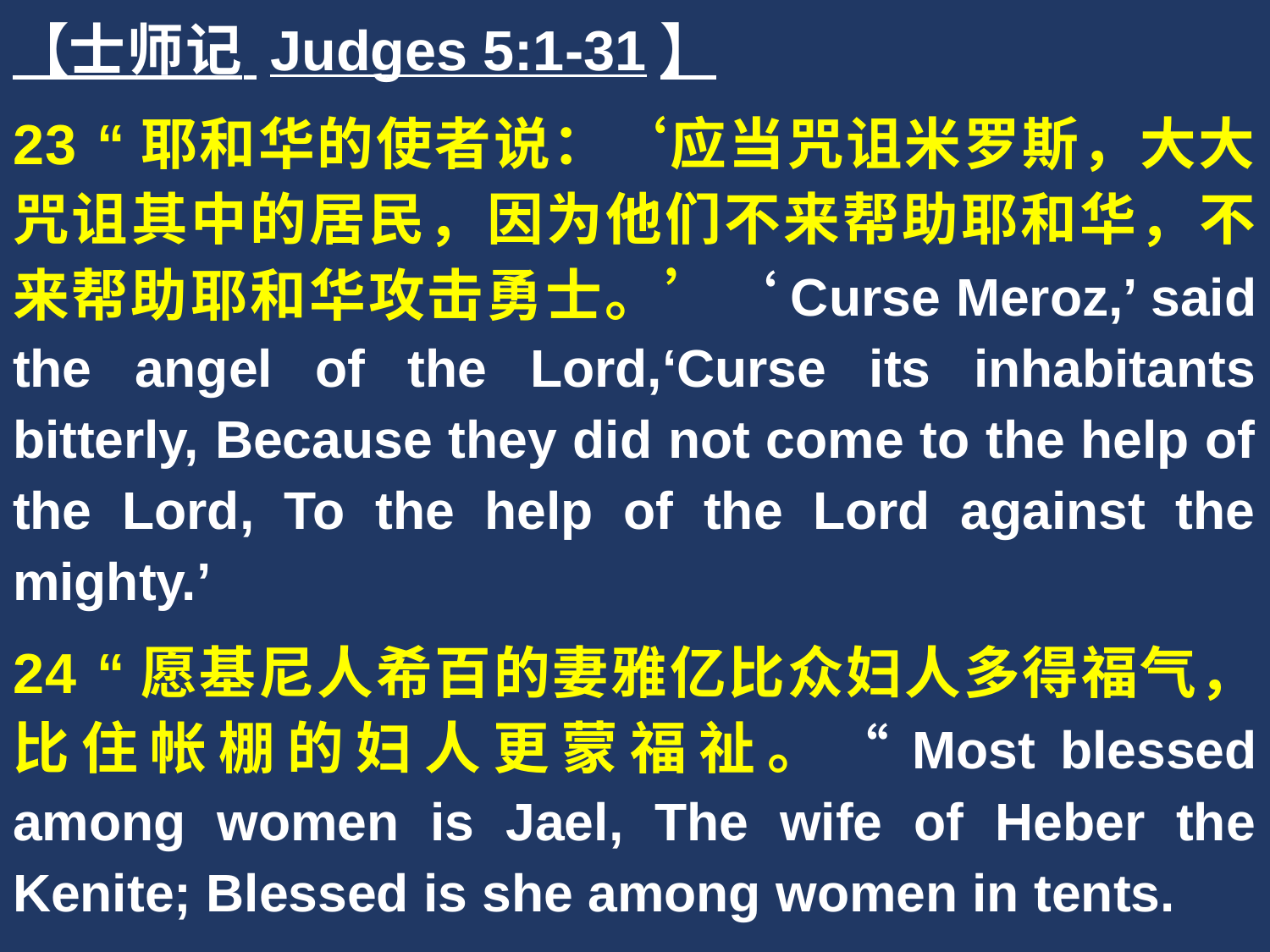

【士师记 Judges 5:1-31】
23 “耶和华的使者说：‘应当咒诅米罗斯，大大咒诅其中的居民，因为他们不来帮助耶和华，不来帮助耶和华攻击勇士。’‘Curse Meroz,’ said the angel of the Lord,‘Curse its inhabitants bitterly, Because they did not come to the help of the Lord, To the help of the Lord against the mighty.’
24 “愿基尼人希百的妻雅亿比众妇人多得福气，比住帐棚的妇人更蒙福祉。“Most blessed among women is Jael, The wife of Heber the Kenite; Blessed is she among women in tents.